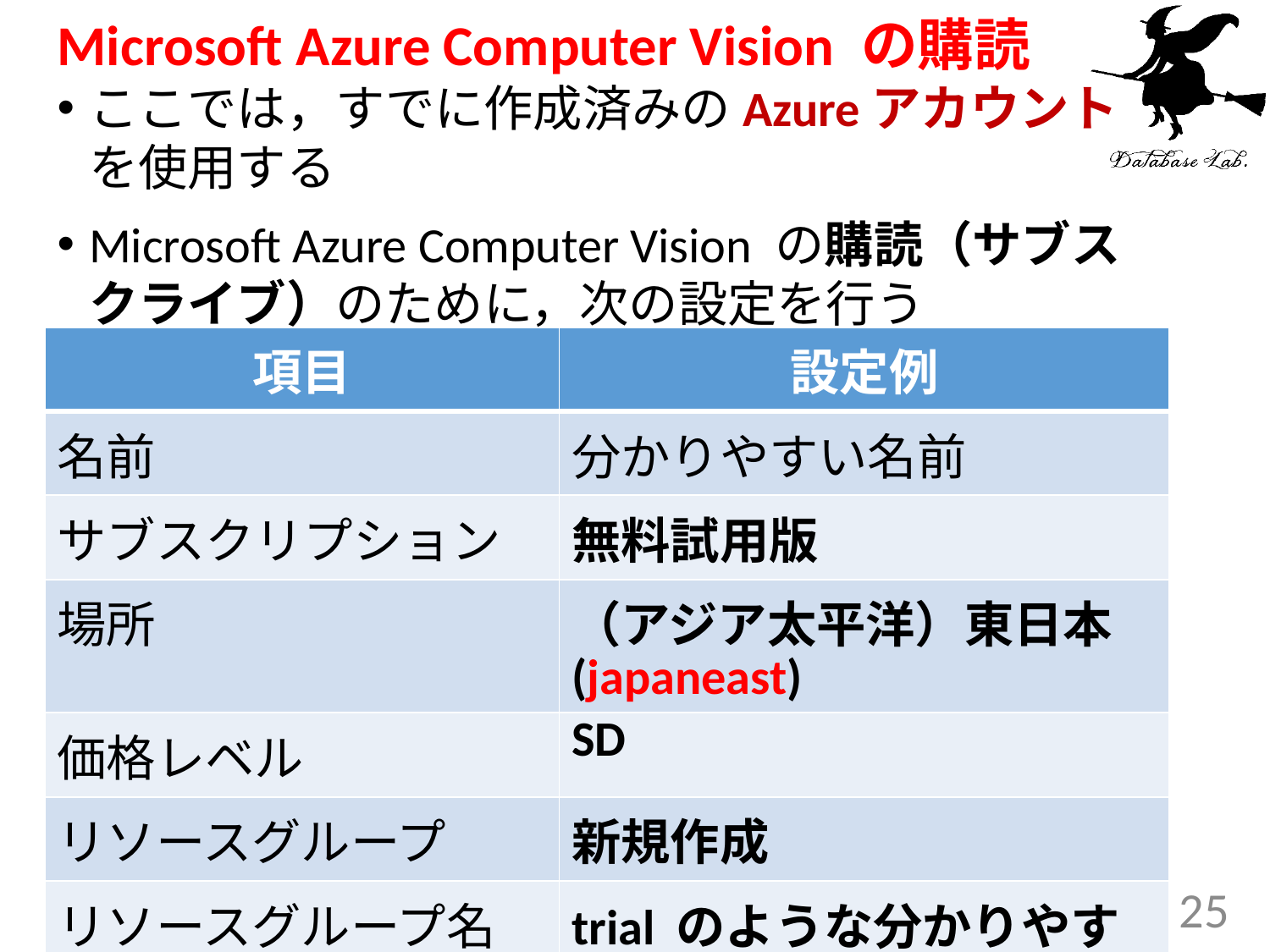

# Microsoft Azure Computer Vision の購読
ここでは，すでに作成済みのAzureアカウントを使用する
Microsoft Azure Computer Vision の購読（サブスクライブ）のために，次の設定を行う
| 項目 | 設定例 |
| --- | --- |
| 名前 | 分かりやすい名前 |
| サブスクリプション | 無料試用版 |
| 場所 | （アジア太平洋）東日本 (japaneast) |
| 価格レベル | SD |
| リソースグループ | 新規作成 |
| リソースグループ名 | trial のような分かりやすい名前 |
25